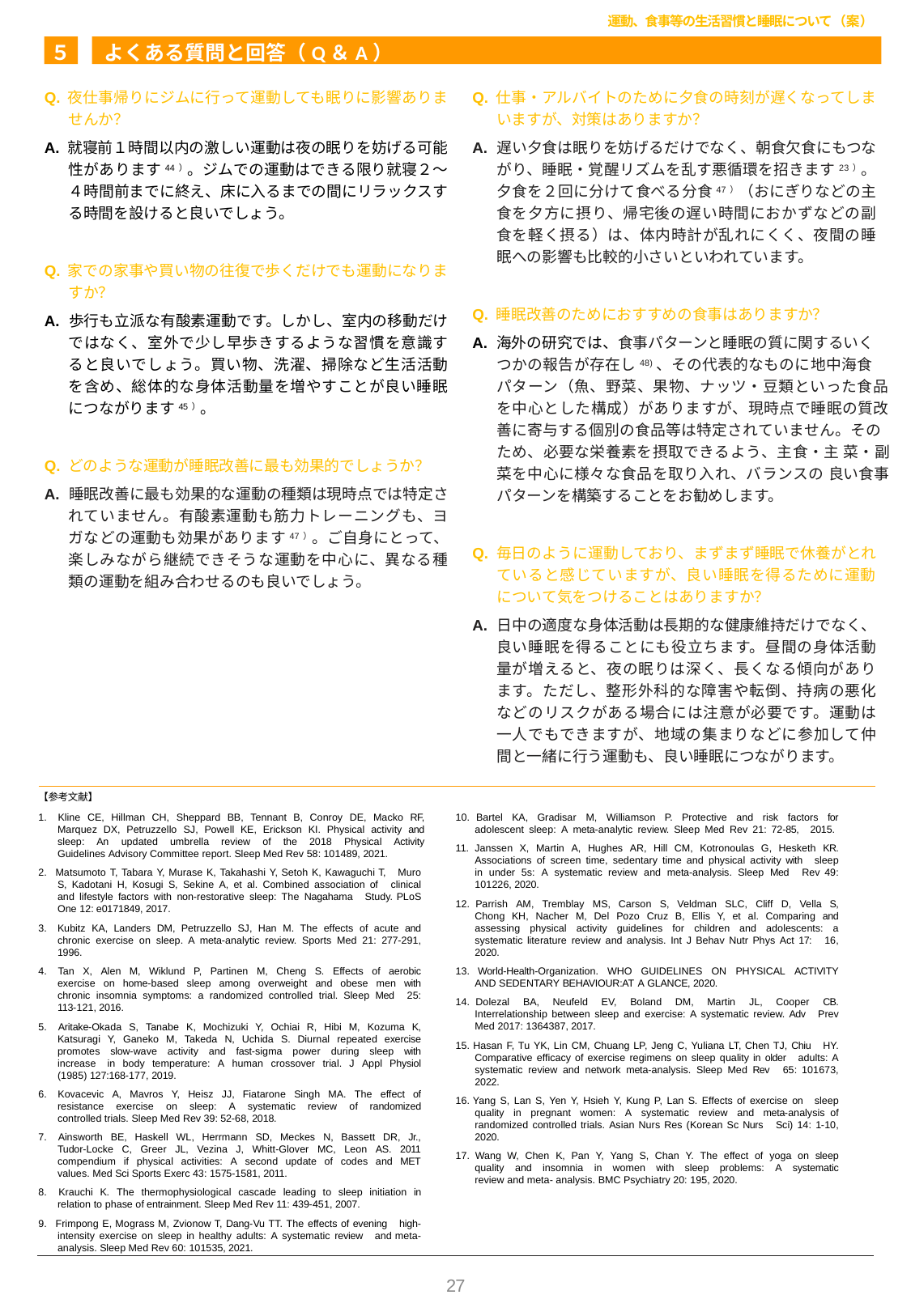

運動、食事等の生活習慣と睡眠について（案）
５
よくある質問と回答（Q＆A）
Q. 夜仕事帰りにジムに行って運動しても眠りに影響ありませんか？
A. 就寝前１時間以内の激しい運動は夜の眠りを妨げる可能性があります44）。ジムでの運動はできる限り就寝２～ ４時間前までに終え、床に入るまでの間にリラックスする時間を設けると良いでしょう。
Q. 仕事・アルバイトのために夕食の時刻が遅くなってしまいますが、対策はありますか？
A. 遅い夕食は眠りを妨げるだけでなく、朝食⽋食にもつながり、睡眠・覚醒リズムを乱す悪循環を招きます23）。夕食を２回に分けて食べる分食47）（おにぎりなどの主食を夕方に摂り、帰宅後の遅い時間におかずなどの副食を軽く摂る）は、体内時計が乱れにくく、夜間の睡眠への影響も比較的小さいといわれています。
Q. 家での家事や買い物の往復で歩くだけでも運動になりますか？
A. 歩行も⽴派な有酸素運動です。しかし、室内の移動だけではなく、室外で少し早歩きするような習慣を意識すると良いでしょう。買い物、洗濯、掃除など生活活動を含め、総体的な身体活動量を増やすことが良い睡眠につながります45）。
Q. 睡眠改善のためにおすすめの食事はありますか？
A. 海外の研究では、食事パターンと睡眠の質に関するいく つかの報告が存在し48)、その代表的なものに地中海食 パターン（魚、野菜、果物、ナッツ・豆類といった食品を中心とした構成）がありますが、現時点で睡眠の質改善に寄与する個別の食品等は特定されていません。そのため、必要な栄養素を摂取できるよう、主食・主 菜・副菜を中心に様々な食品を取り入れ、バランスの 良い食事パターンを構築することをお勧めします。
Q. どのような運動が睡眠改善に最も効果的でしょうか？
A. 睡眠改善に最も効果的な運動の種類は現時点では特定されていません。有酸素運動も筋力トレーニングも、ヨガなどの運動も効果があります47）。ご自身にとって、楽しみながら継続できそうな運動を中心に、異なる種類の運動を組み合わせるのも良いでしょう。
Q. 毎日のように運動しており、まずまず睡眠で休養がとれていると感じていますが、良い睡眠を得るために運動について気をつけることはありますか？
A. 日中の適度な身体活動は長期的な健康維持だけでなく、良い睡眠を得ることにも役⽴ちます。昼間の身体活動量が増えると、夜の眠りは深く、長くなる傾向があります。ただし、整形外科的な障害や転倒、持病の悪化などのリスクがある場合には注意が必要です。運動は一人でもできますが、地域の集まりなどに参加して仲間と一緒に行う運動も、良い睡眠につながります。

【参考文献】
1. Kline CE, Hillman CH, Sheppard BB, Tennant B, Conroy DE, Macko RF, Marquez DX, Petruzzello SJ, Powell KE, Erickson KI. Physical activity and sleep: An updated umbrella review of the 2018 Physical Activity Guidelines Advisory Committee report. Sleep Med Rev 58: 101489, 2021.
2. Matsumoto T, Tabara Y, Murase K, Takahashi Y, Setoh K, Kawaguchi T, Muro S, Kadotani H, Kosugi S, Sekine A, et al. Combined association of clinical and lifestyle factors with non-restorative sleep: The Nagahama Study. PLoS One 12: e0171849, 2017.
3. Kubitz KA, Landers DM, Petruzzello SJ, Han M. The effects of acute and chronic exercise on sleep. A meta-analytic review. Sports Med 21: 277-291, 1996.
4. Tan X, Alen M, Wiklund P, Partinen M, Cheng S. Effects of aerobic exercise on home-based sleep among overweight and obese men with chronic insomnia symptoms: a randomized controlled trial. Sleep Med 25: 113-121, 2016.
5. Aritake-Okada S, Tanabe K, Mochizuki Y, Ochiai R, Hibi M, Kozuma K, Katsuragi Y, Ganeko M, Takeda N, Uchida S. Diurnal repeated exercise promotes slow-wave activity and fast-sigma power during sleep with increase in body temperature: A human crossover trial. J Appl Physiol (1985) 127:168-177, 2019.
6. Kovacevic A, Mavros Y, Heisz JJ, Fiatarone Singh MA. The effect of resistance exercise on sleep: A systematic review of randomized controlled trials. Sleep Med Rev 39: 52-68, 2018.
7. Ainsworth BE, Haskell WL, Herrmann SD, Meckes N, Bassett DR, Jr., Tudor-Locke C, Greer JL, Vezina J, Whitt-Glover MC, Leon AS. 2011 compendium if physical activities: A second update of codes and MET values. Med Sci Sports Exerc 43: 1575-1581, 2011.
8. Krauchi K. The thermophysiological cascade leading to sleep initiation in relation to phase of entrainment. Sleep Med Rev 11: 439-451, 2007.
9. Frimpong E, Mograss M, Zvionow T, Dang-Vu TT. The effects of evening high-intensity exercise on sleep in healthy adults: A systematic review and meta- analysis. Sleep Med Rev 60: 101535, 2021.
10. Bartel KA, Gradisar M, Williamson P. Protective and risk factors for adolescent sleep: A meta-analytic review. Sleep Med Rev 21: 72-85, 2015.
11. Janssen X, Martin A, Hughes AR, Hill CM, Kotronoulas G, Hesketh KR. Associations of screen time, sedentary time and physical activity with sleep in under 5s: A systematic review and meta-analysis. Sleep Med Rev 49: 101226, 2020.
12. Parrish AM, Tremblay MS, Carson S, Veldman SLC, Cliff D, Vella S, Chong KH, Nacher M, Del Pozo Cruz B, Ellis Y, et al. Comparing and assessing physical activity guidelines for children and adolescents: a systematic literature review and analysis. Int J Behav Nutr Phys Act 17: 16, 2020.
13. World-Health-Organization. WHO GUIDELINES ON PHYSICAL ACTIVITY AND SEDENTARY BEHAVIOUR:AT A GLANCE, 2020.
14. Dolezal BA, Neufeld EV, Boland DM, Martin JL, Cooper CB. Interrelationship between sleep and exercise: A systematic review. Adv Prev Med 2017: 1364387, 2017.
15. Hasan F, Tu YK, Lin CM, Chuang LP, Jeng C, Yuliana LT, Chen TJ, Chiu HY. Comparative efficacy of exercise regimens on sleep quality in older adults: A systematic review and network meta-analysis. Sleep Med Rev 65: 101673, 2022.
16. Yang S, Lan S, Yen Y, Hsieh Y, Kung P, Lan S. Effects of exercise on sleep quality in pregnant women: A systematic review and meta-analysis of randomized controlled trials. Asian Nurs Res (Korean Sc Nurs Sci) 14: 1-10, 2020.
17. Wang W, Chen K, Pan Y, Yang S, Chan Y. The effect of yoga on sleep quality and insomnia in women with sleep problems: A systematic review and meta- analysis. BMC Psychiatry 20: 195, 2020.
27